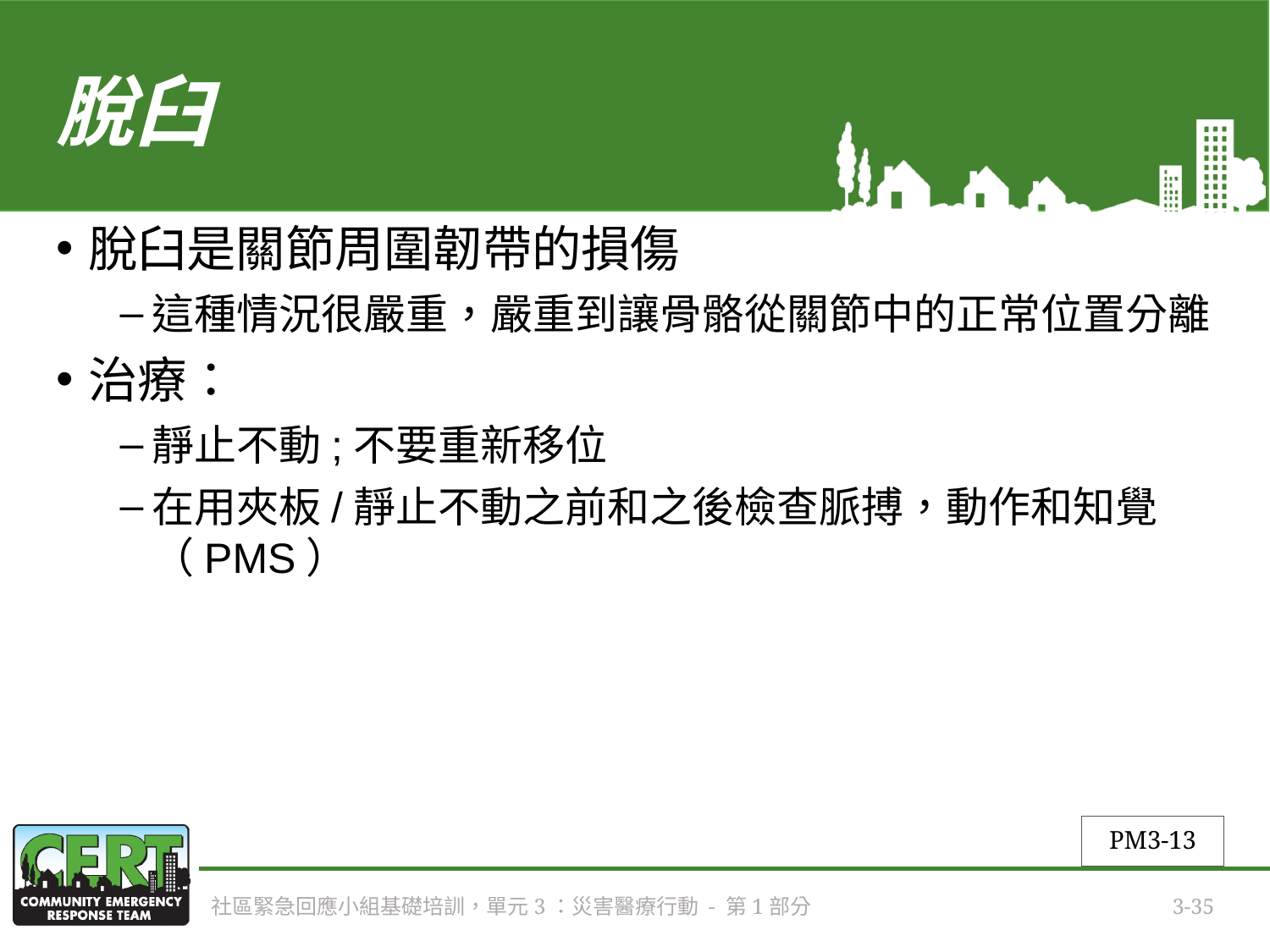

# 脫臼
脫臼是關節周圍韌帶的損傷
這種情況很嚴重，嚴重到讓骨骼從關節中的正常位置分離
治療：
靜止不動;不要重新移位
在用夾板/靜止不動之前和之後檢查脈搏，動作和知覺（PMS）

PM3-13
社區緊急回應小組基礎培訓，單元3：災害醫療行動 - 第1部分
3-35